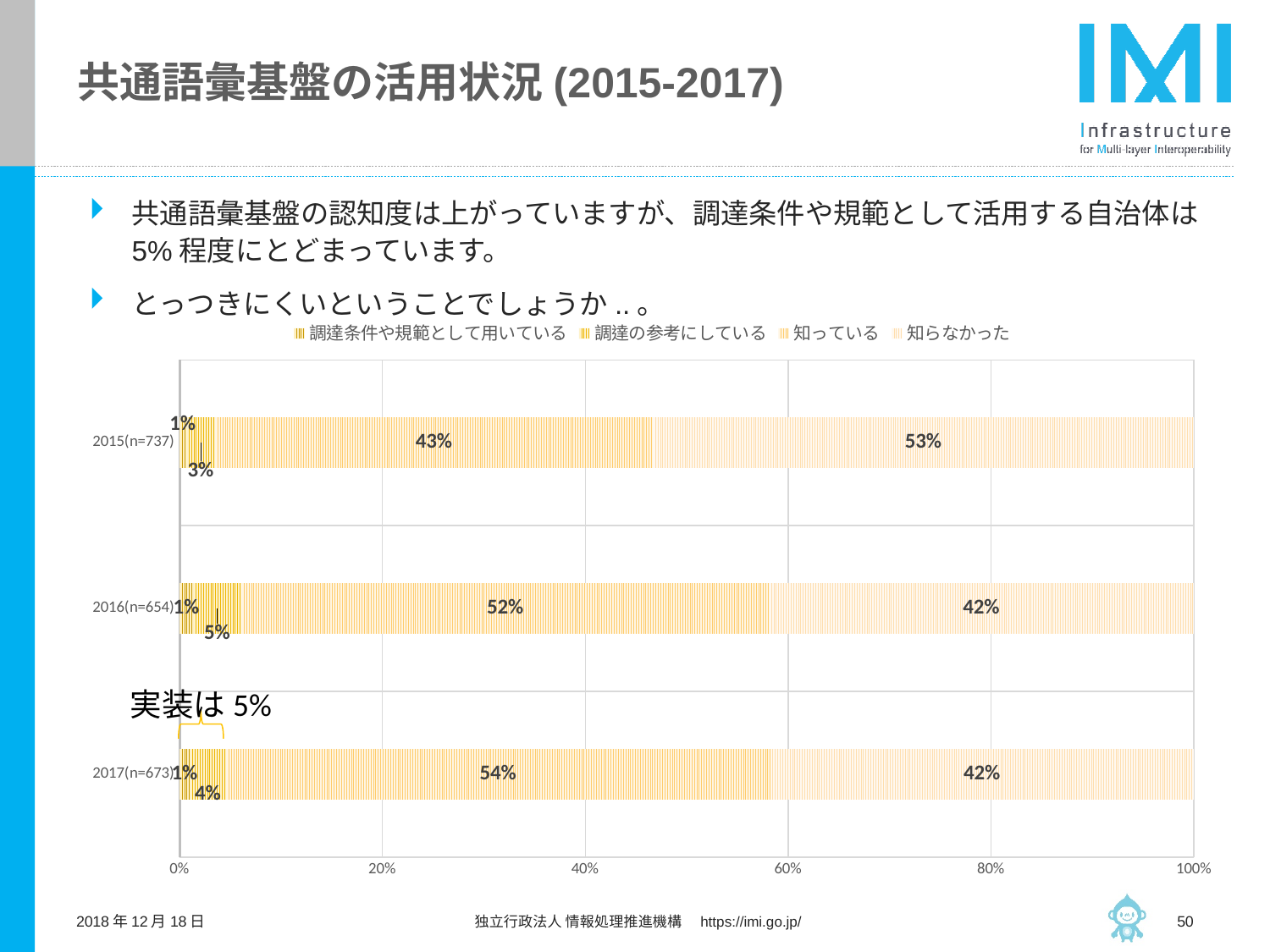

# 共通語彙基盤の活用状況(2015-2017)
共通語彙基盤の認知度は上がっていますが、調達条件や規範として活用する自治体は5%程度にとどまっています。
とっつきにくいということでしょうか..。

### Chart

| Category | 調達条件や規範として用いている | 調達の参考にしている | 知っている | 知らなかった |
|---|---|---|---|---|
| 2017(n=673) | 0.010401188707280832 | 0.03566121842496285 | 0.5364041604754829 | 0.4175334323922734 |
| 2016(n=654) | 0.013761467889908258 | 0.047400611620795105 | 0.5198776758409785 | 0.41896024464831805 |
| 2015(n=737) | 0.0067842605156037995 | 0.028493894165535955 | 0.4314789687924016 | 0.5332428765264586 |
実装は5%
2018年12月18日
 独立行政法人 情報処理推進機構　https://imi.go.jp/
50